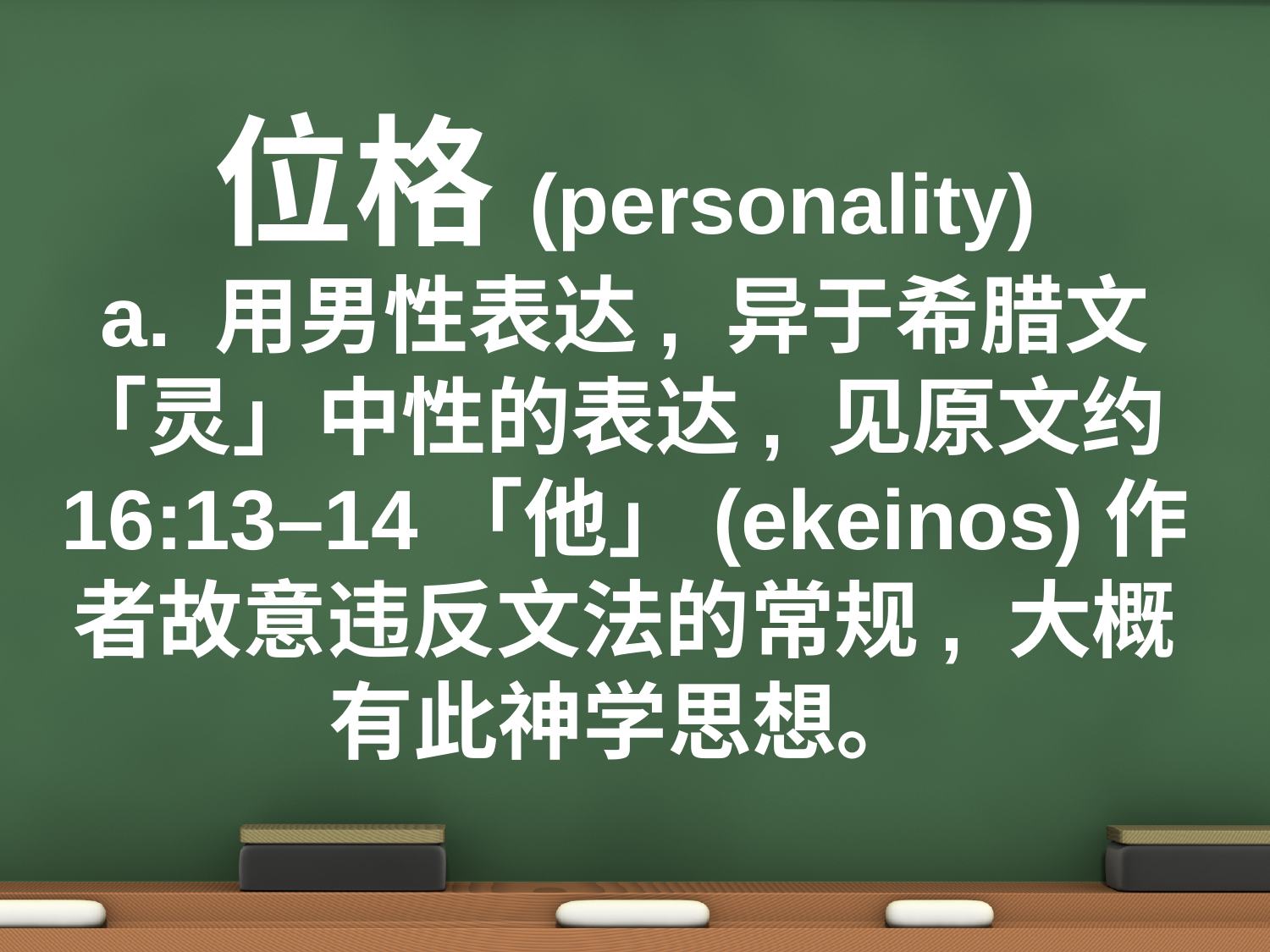

位格(personality)
a. 用男性表达, 异于希腊文「灵」中性的表达, 见原文约16:13–14「他」(ekeinos)作者故意违反文法的常规, 大概有此神学思想。